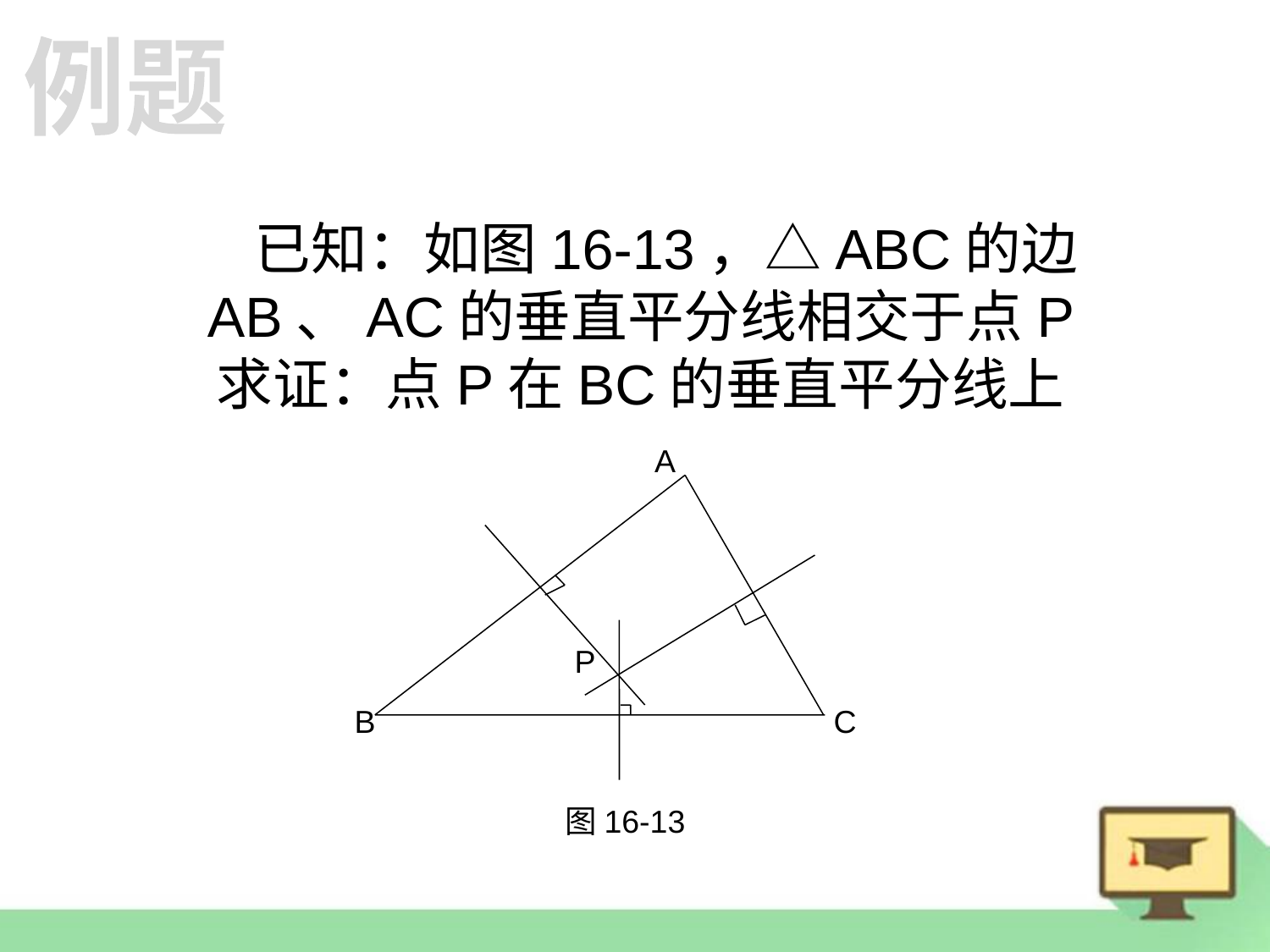

例题
    已知：如图16-13，△ABC的边AB、AC的垂直平分线相交于点P
求证：点P在BC的垂直平分线上
A

P
B
C

图16-13